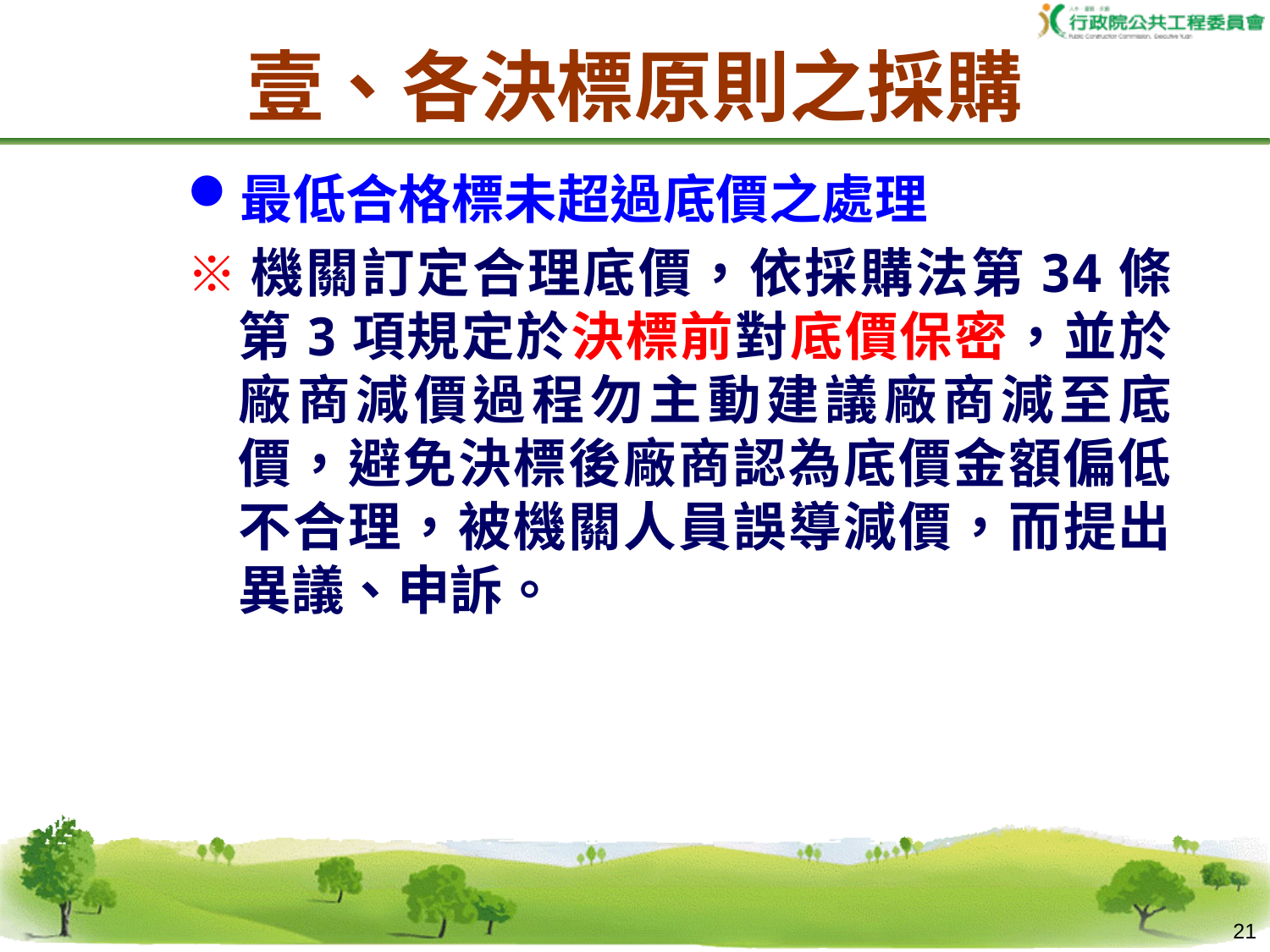

壹、各決標原則之採購
最低合格標未超過底價之處理
※機關訂定合理底價，依採購法第34條第3項規定於決標前對底價保密，並於廠商減價過程勿主動建議廠商減至底價，避免決標後廠商認為底價金額偏低不合理，被機關人員誤導減價，而提出異議、申訴。

21